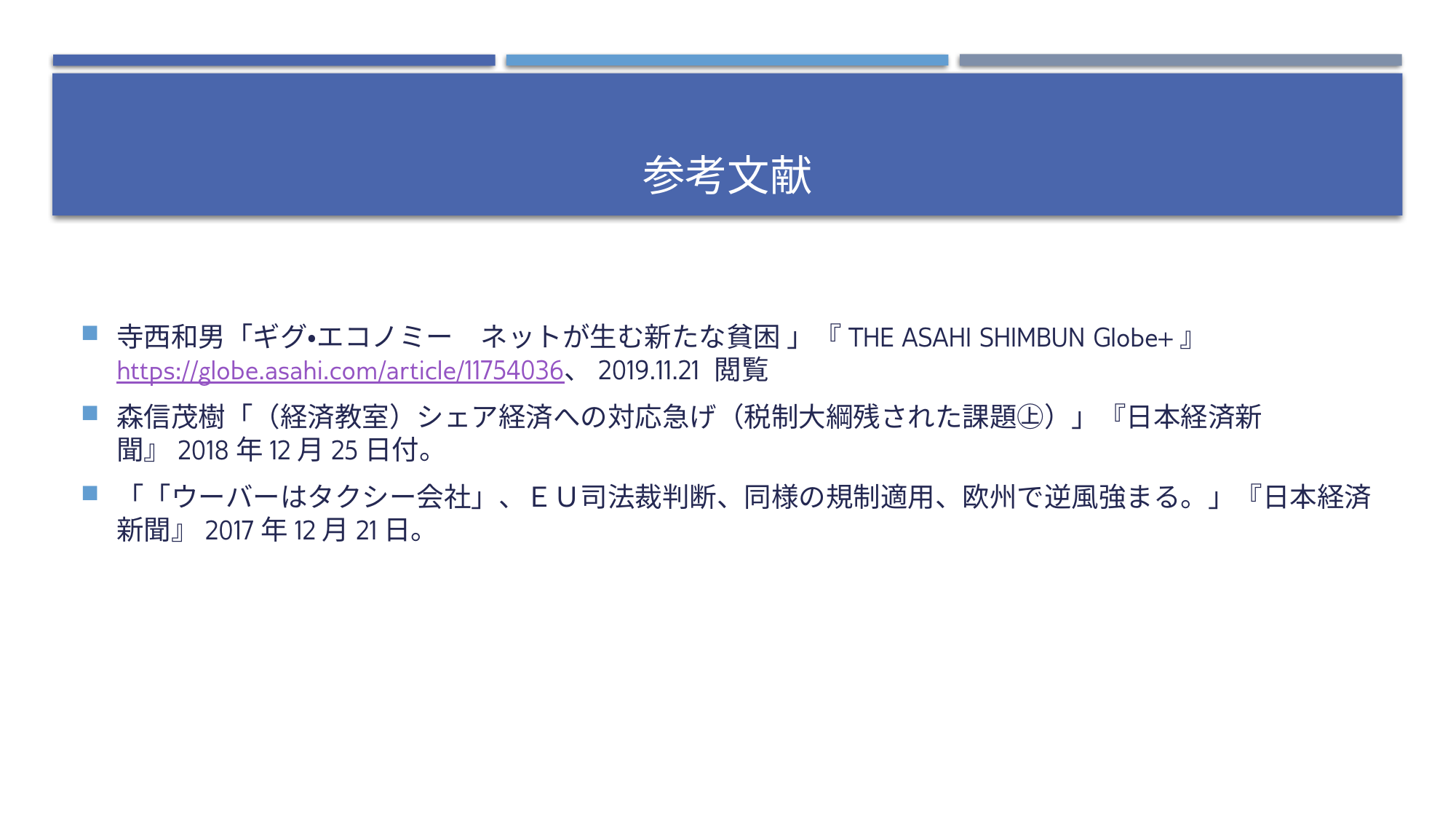

# 参考文献
寺西和男「ギグ・エコノミー　ネットが生む新たな貧困 」『THE ASAHI SHIMBUN Globe+』　　https://globe.asahi.com/article/11754036、2019.11.21 閲覧
森信茂樹「（経済教室）シェア経済への対応急げ（税制大綱残された課題㊤）」『日本経済新聞』2018年12月25日付。
「「ウーバーはタクシー会社」、ＥＵ司法裁判断、同様の規制適用、欧州で逆風強まる。」『日本経済新聞』2017年12月21日。